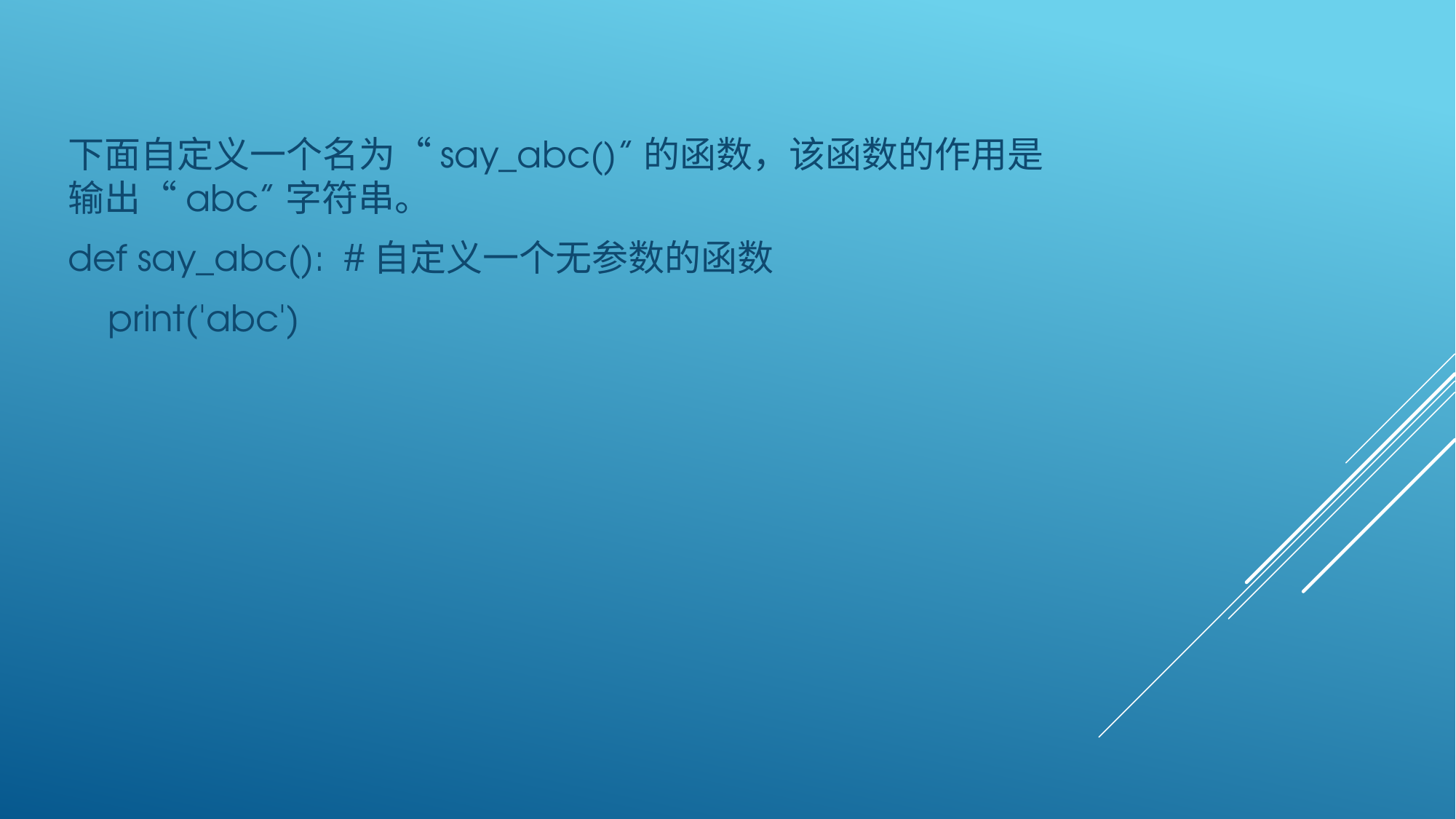

#
下面自定义一个名为“say_abc()”的函数，该函数的作用是输出“abc”字符串。
def say_abc():  #自定义一个无参数的函数
    print('abc')